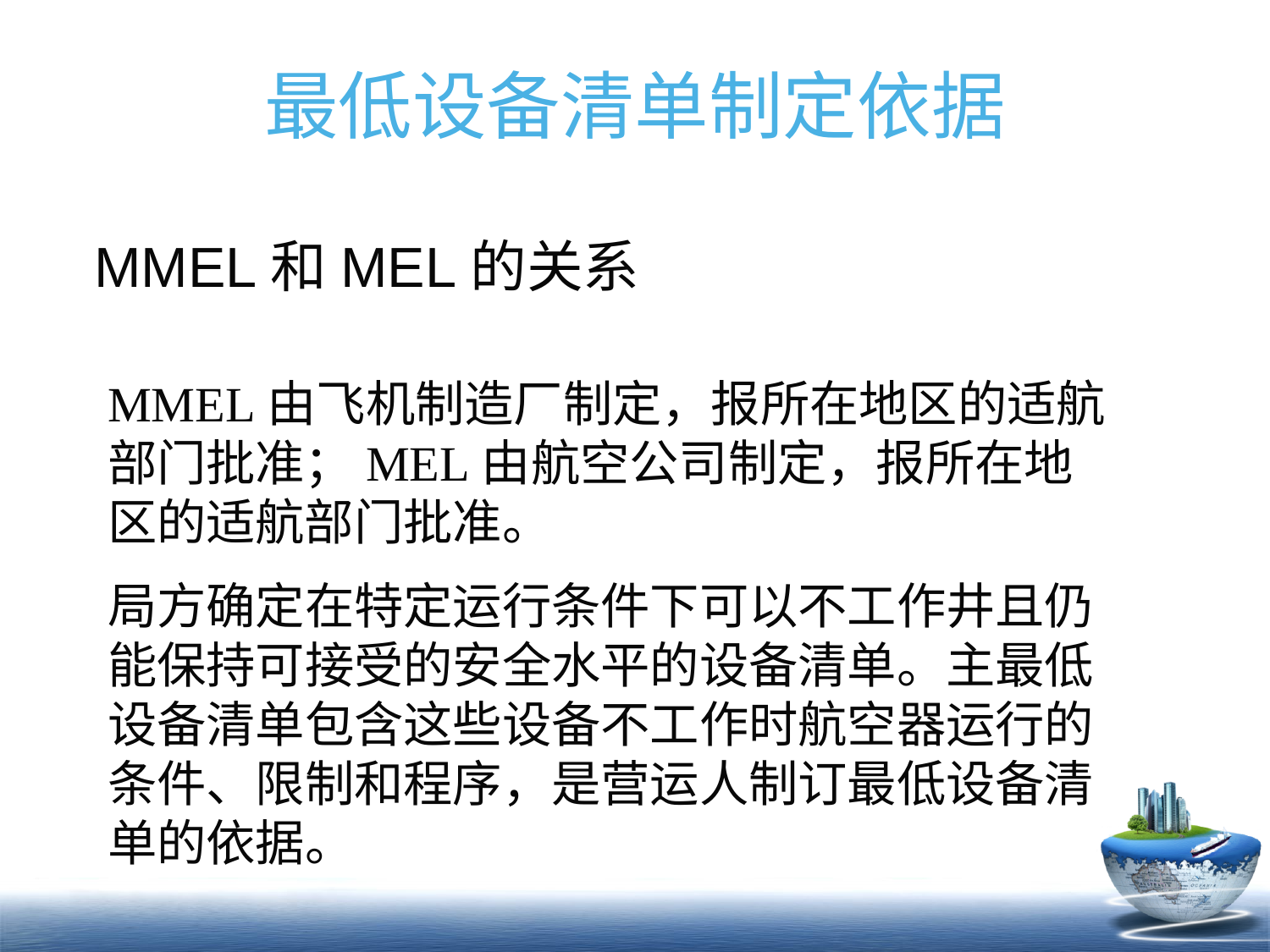

# 最低设备清单制定依据
MMEL和MEL的关系
MMEL由飞机制造厂制定，报所在地区的适航部门批准；MEL由航空公司制定，报所在地区的适航部门批准。
局方确定在特定运行条件下可以不工作井且仍能保持可接受的安全水平的设备清单。主最低设备清单包含这些设备不工作时航空器运行的条件、限制和程序，是营运人制订最低设备清单的依据。